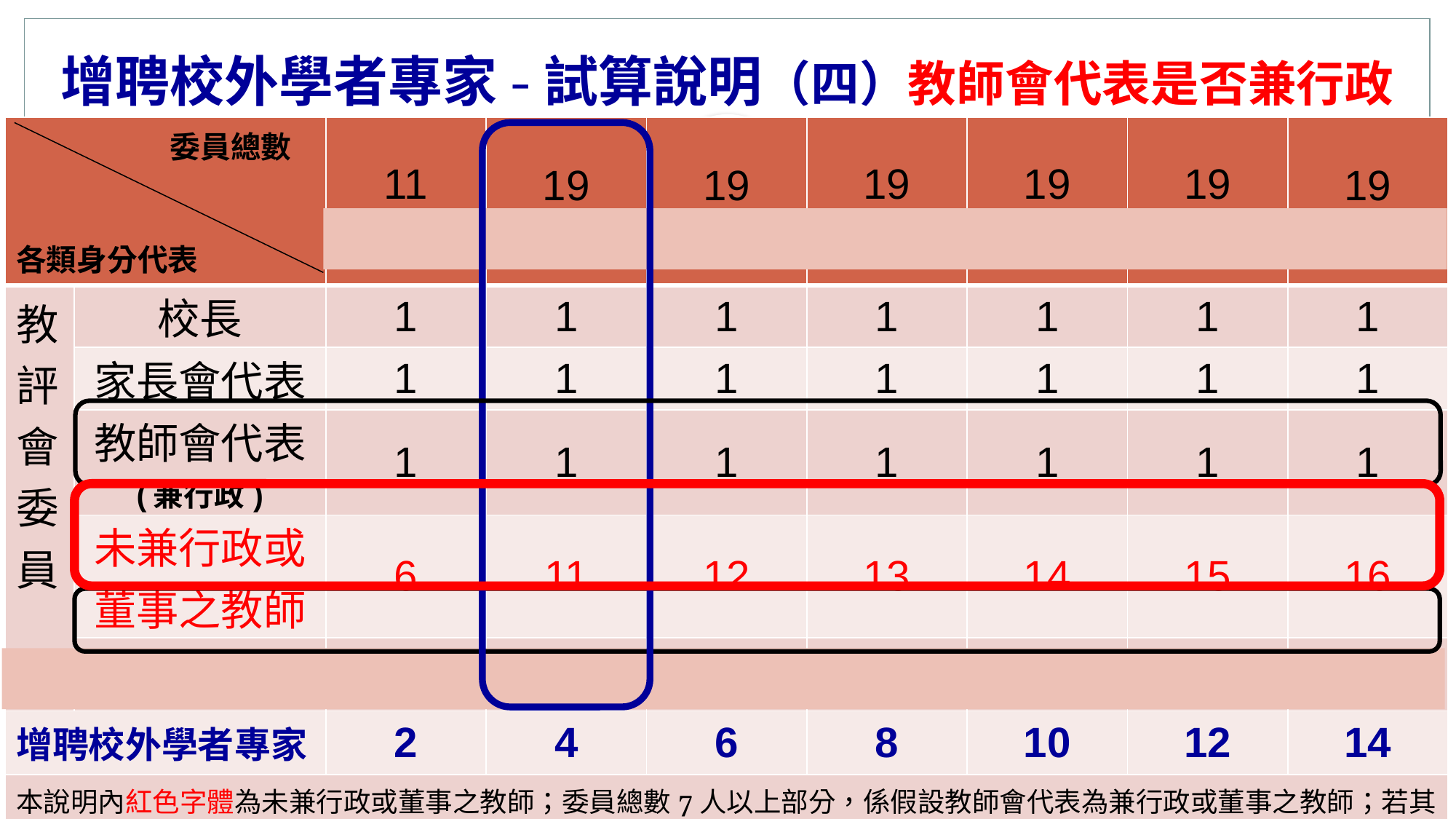

# 增聘校外學者專家-試算說明（四）教師會代表是否兼行政
| 委員總數 各類身分代表 |  | 11 (13) | 19 (23) | 19 (25) | 19 (27) | 19 (29) | 19 (31) | 19 (33) |
| --- | --- | --- | --- | --- | --- | --- | --- | --- |
| 教評會 委員 | 校長 | 1 | 1 | 1 | 1 | 1 | 1 | 1 |
|  | 家長會代表 | 1 | 1 | 1 | 1 | 1 | 1 | 1 |
|  | 教師會代表 (兼行政) | 1 | 1 | 1 | 1 | 1 | 1 | 1 |
|  | 未兼行政或 董事之教師 | 6 | 11 | 12 | 13 | 14 | 15 | 16 |
|  | 兼行政教師 | 2 | 5 | 4 | 3 | 2 | 1 | 0 |
| 增聘校外學者專家 |  | 2 | 4 | 6 | 8 | 10 | 12 | 14 |
| 本說明內紅色字體為未兼行政或董事之教師；委員總數7人以上部分，係假設教師會代表為兼行政或董事之教師；若其為未兼行政或董事之教師，則增聘校外學者專家，須將(括弧內）再增加2人。 |  |  |  |  |  |  |  |  |
27